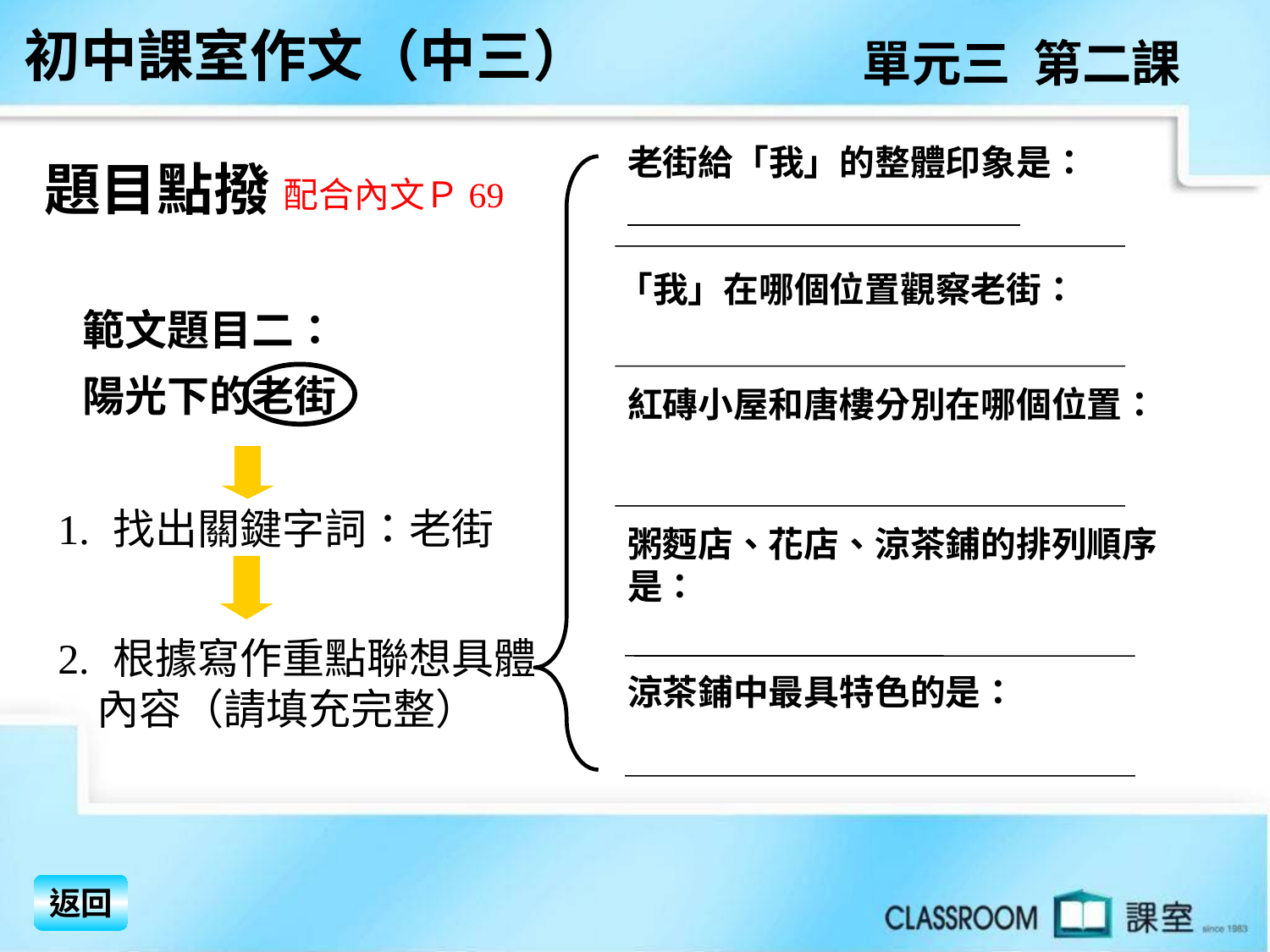

初中課室作文（中三）
單元三  第二課
老街給「我」的整體印象是：

題目點撥

配合內文Ｐ69

「我」在哪個位置觀察老街：
範文題目二：
陽光下的老街

紅磚小屋和唐樓分別在哪個位置：

1. 找出關鍵字詞：老街

粥麪店、花店、涼茶鋪的排列順序是：

2. 根據寫作重點聯想具體
   內容（請填充完整）

涼茶鋪中最具特色的是：

返回